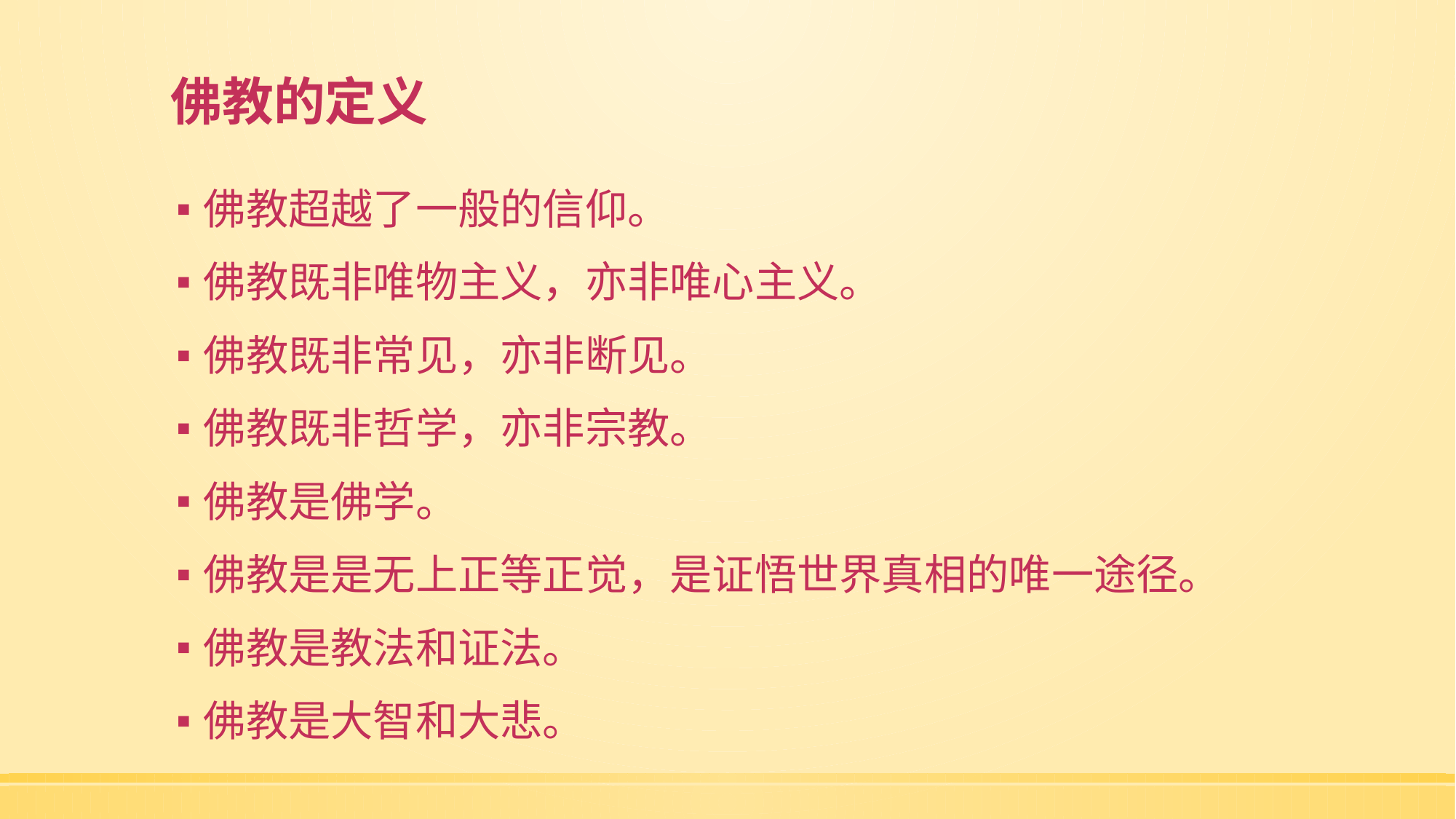

# 佛教的定义
佛教超越了一般的信仰。
佛教既非唯物主义，亦非唯心主义。
佛教既非常见，亦非断见。
佛教既非哲学，亦非宗教。
佛教是佛学。
佛教是是无上正等正觉，是证悟世界真相的唯一途径。
佛教是教法和证法。
佛教是大智和大悲。